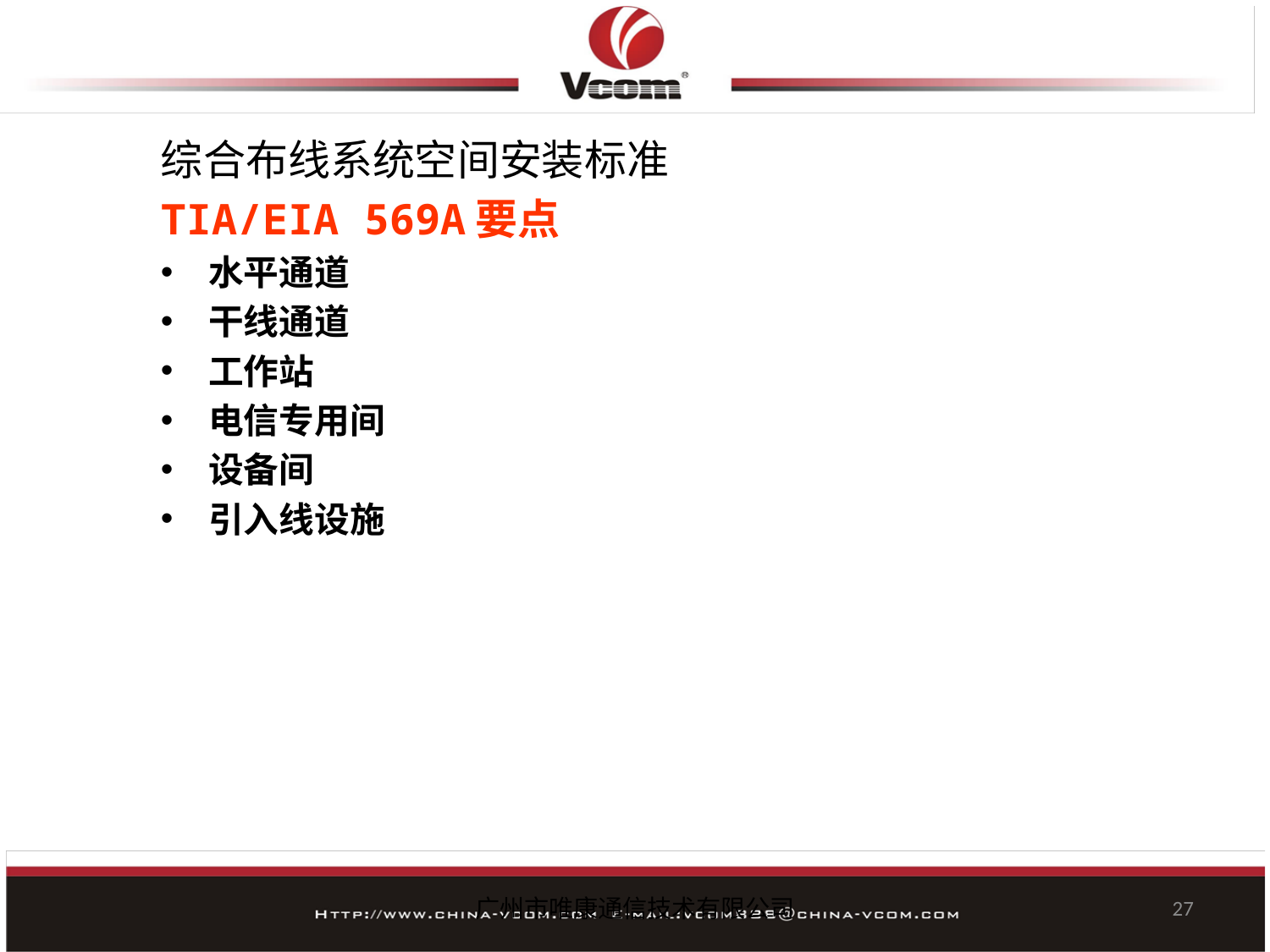

综合布线系统空间安装标准
TIA/EIA 569A要点
水平通道
干线通道
工作站
电信专用间
设备间
引入线设施
广州市唯康通信技术有限公司
27